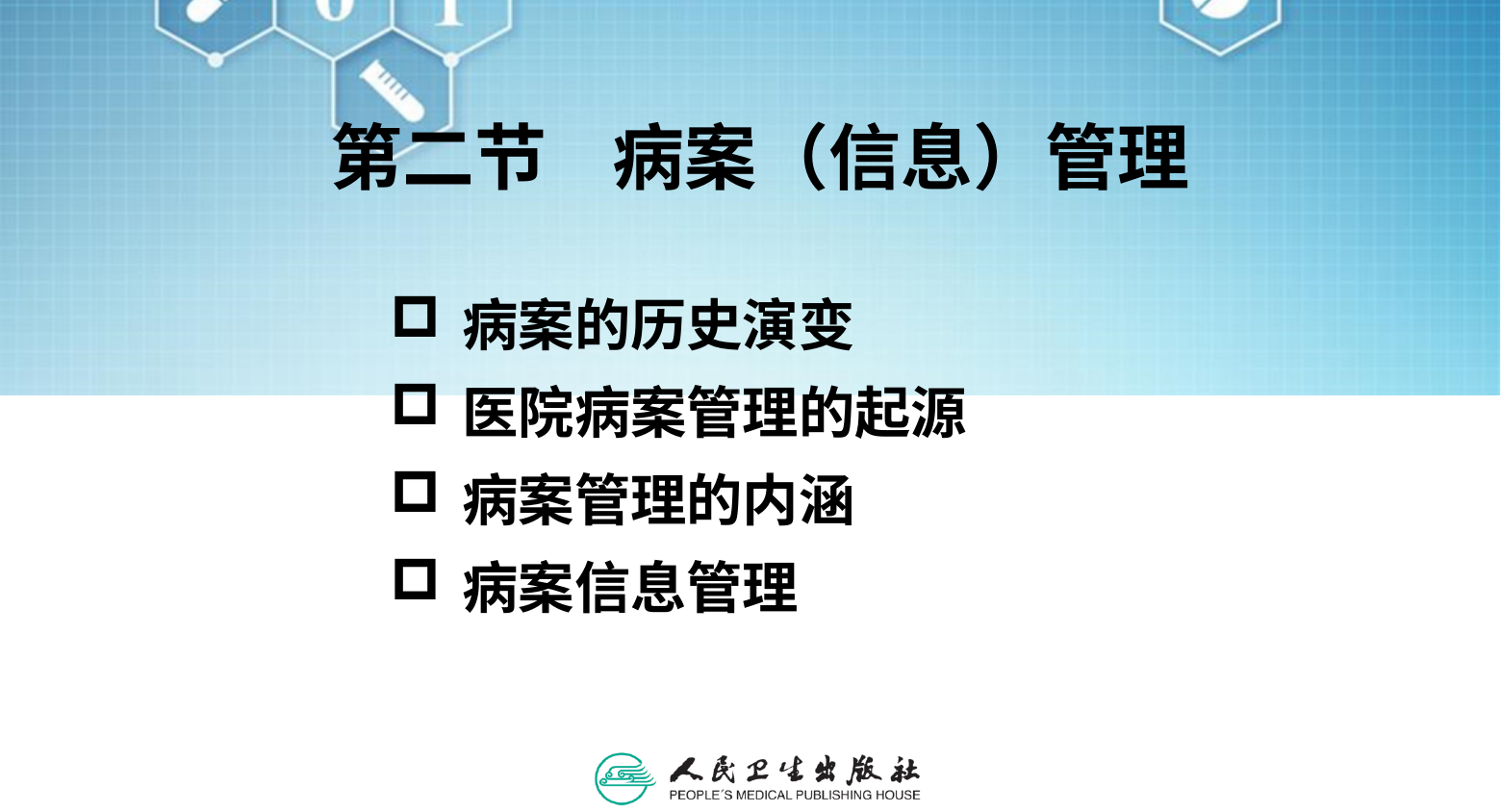

第二节    病案（信息）管理
病案的历史演变
医院病案管理的起源
病案管理的内涵
病案信息管理